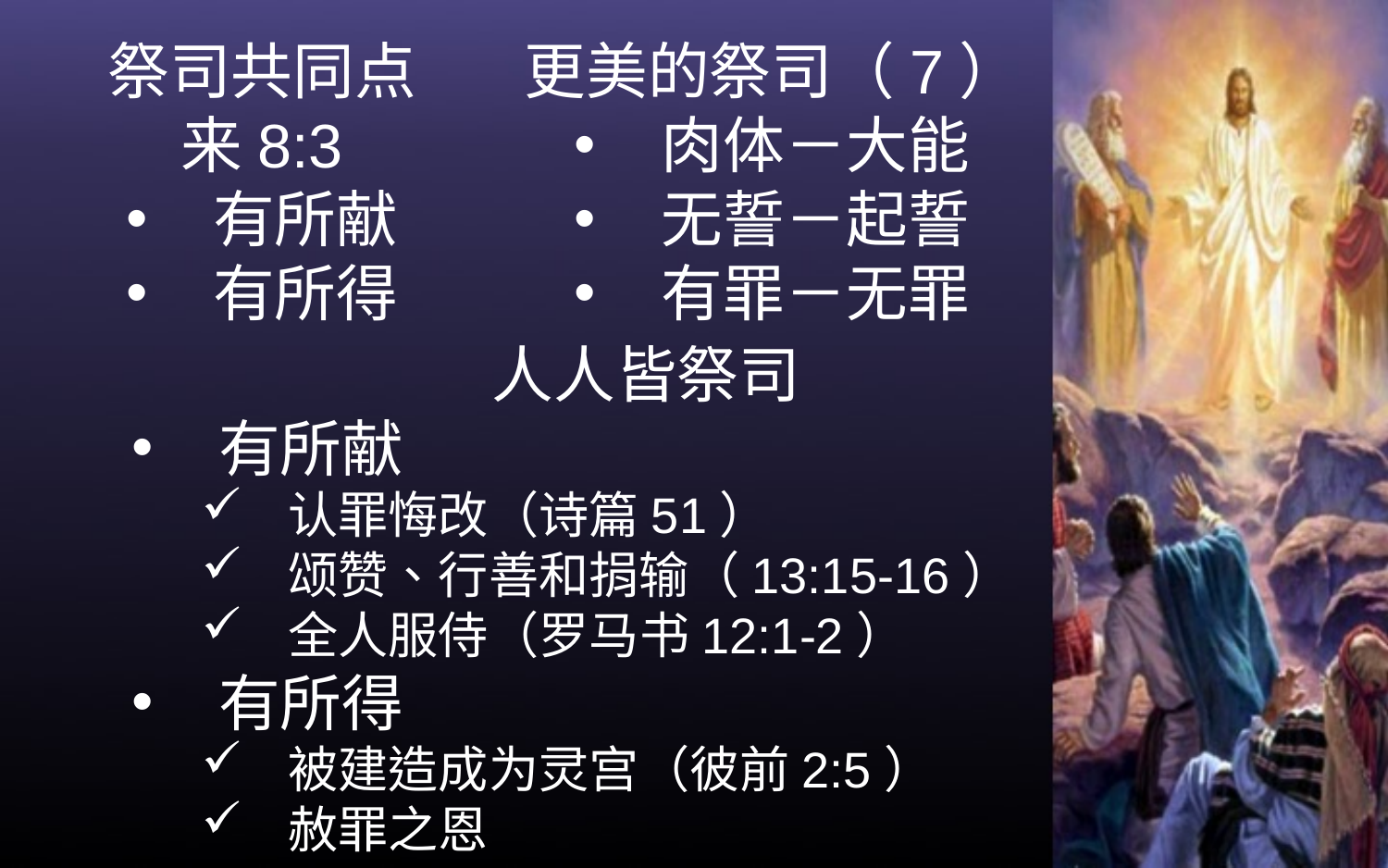

祭司共同点
来8:3
有所献
有所得
更美的祭司（7）
肉体－大能
无誓－起誓
有罪－无罪
人人皆祭司
有所献
认罪悔改（诗篇51）
颂赞、行善和捐输（13:15-16）
全人服侍（罗马书12:1-2）
有所得
被建造成为灵宫（彼前2:5）
赦罪之恩